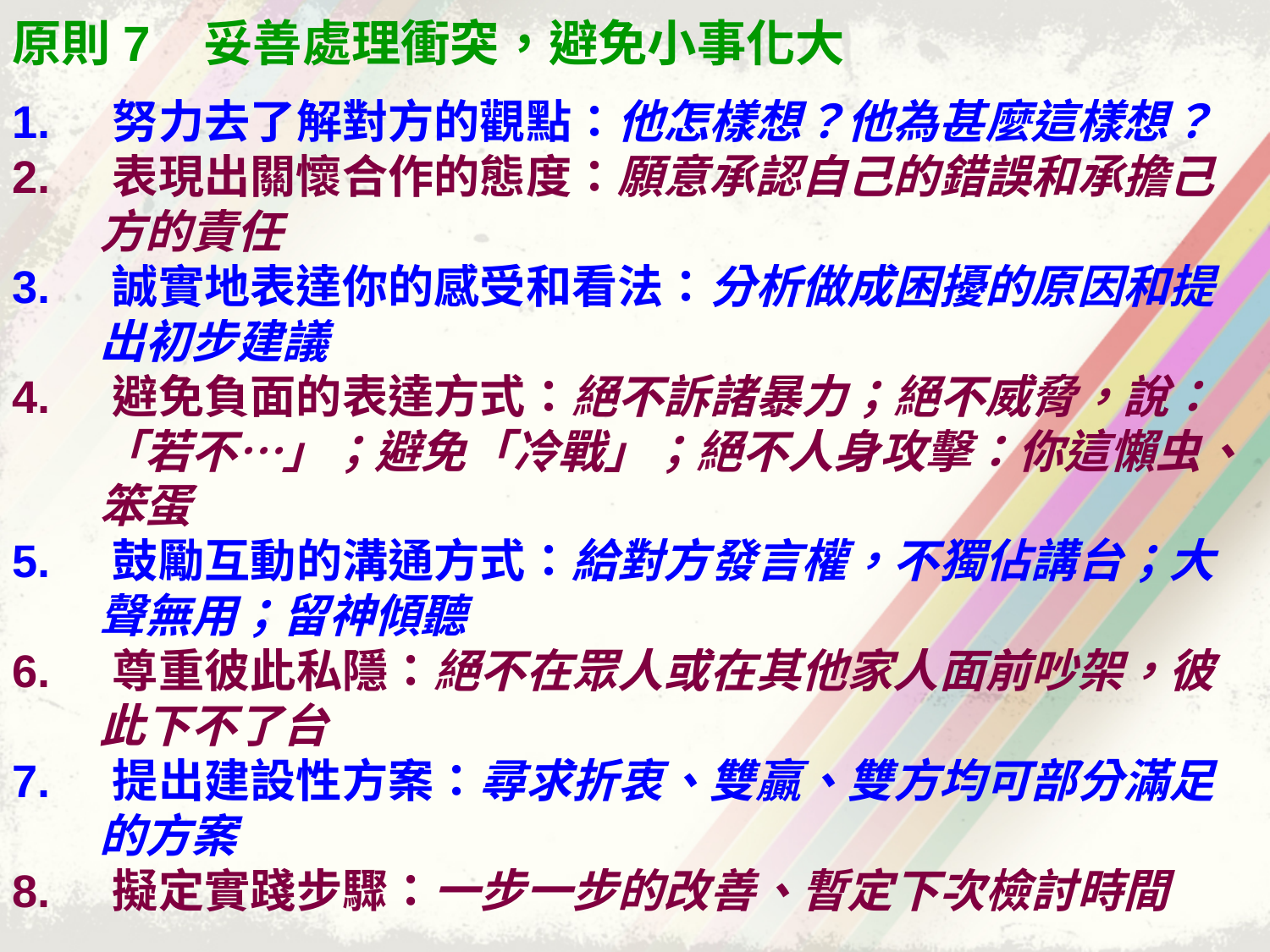

原則7   妥善處理衝突，避免小事化大
1.    努力去了解對方的觀點：他怎樣想？他為甚麼這樣想？
2.    表現出關懷合作的態度：願意承認自己的錯誤和承擔己方的責任
3.    誠實地表達你的感受和看法：分析做成困擾的原因和提出初步建議
4.    避免負面的表達方式：絕不訴諸暴力；絕不威脅，說：「若不…」；避免「冷戰」；絕不人身攻擊：你這懶虫、笨蛋
5.    鼓勵互動的溝通方式：給對方發言權，不獨佔講台；大聲無用；留神傾聽
6.    尊重彼此私隱：絕不在眾人或在其他家人面前吵架，彼此下不了台
7.    提出建設性方案：尋求折衷、雙贏、雙方均可部分滿足的方案
8.    擬定實踐步驟：一步一步的改善、暫定下次檢討時間